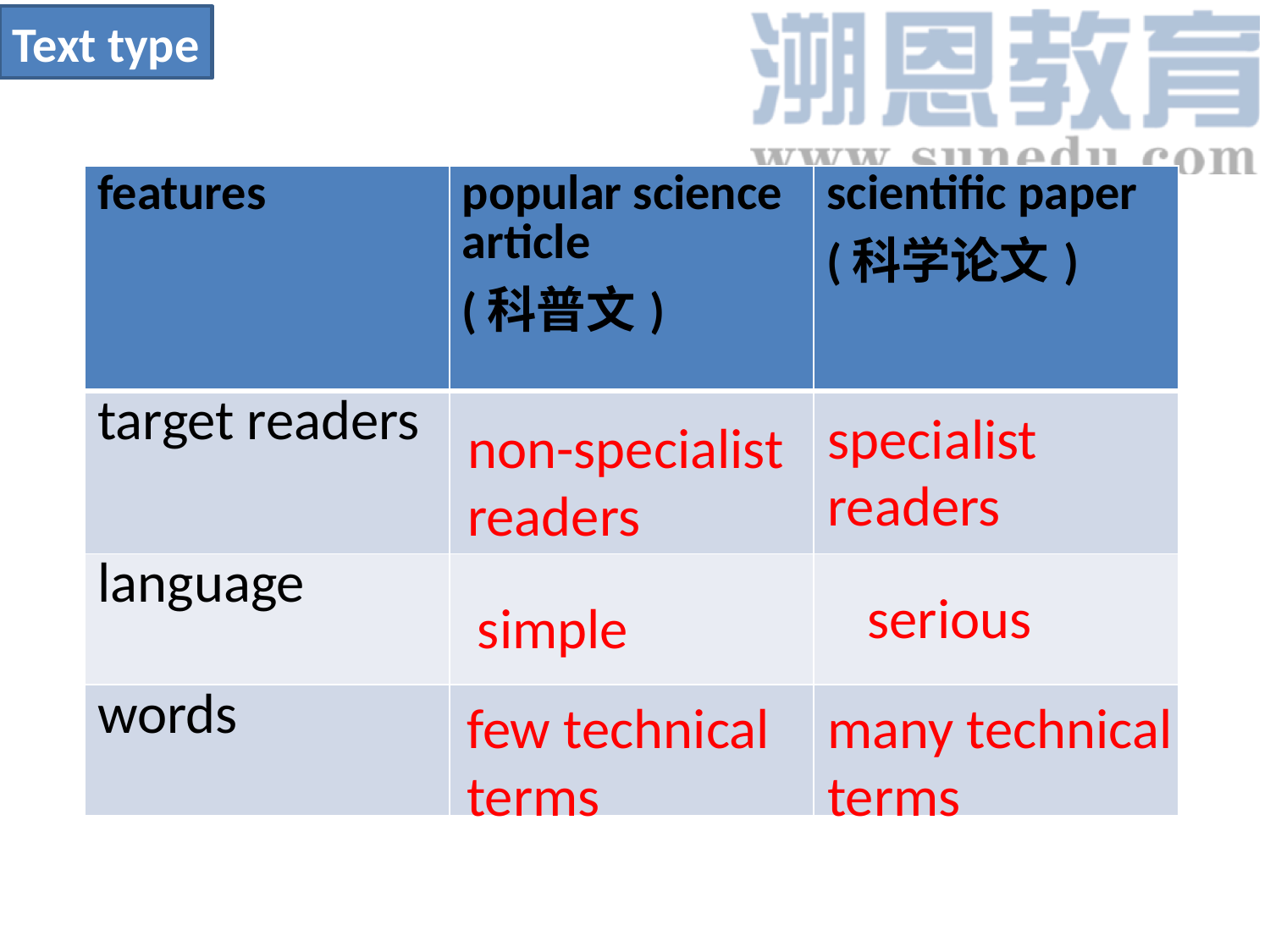

Text type
| features | popular science article (科普文) | scientific paper (科学论文) |
| --- | --- | --- |
| target readers |  |  |
| language |  |  |
| words |  |  |
specialist
readers
non-specialist
readers
serious
simple
few technical
terms
many technical
terms